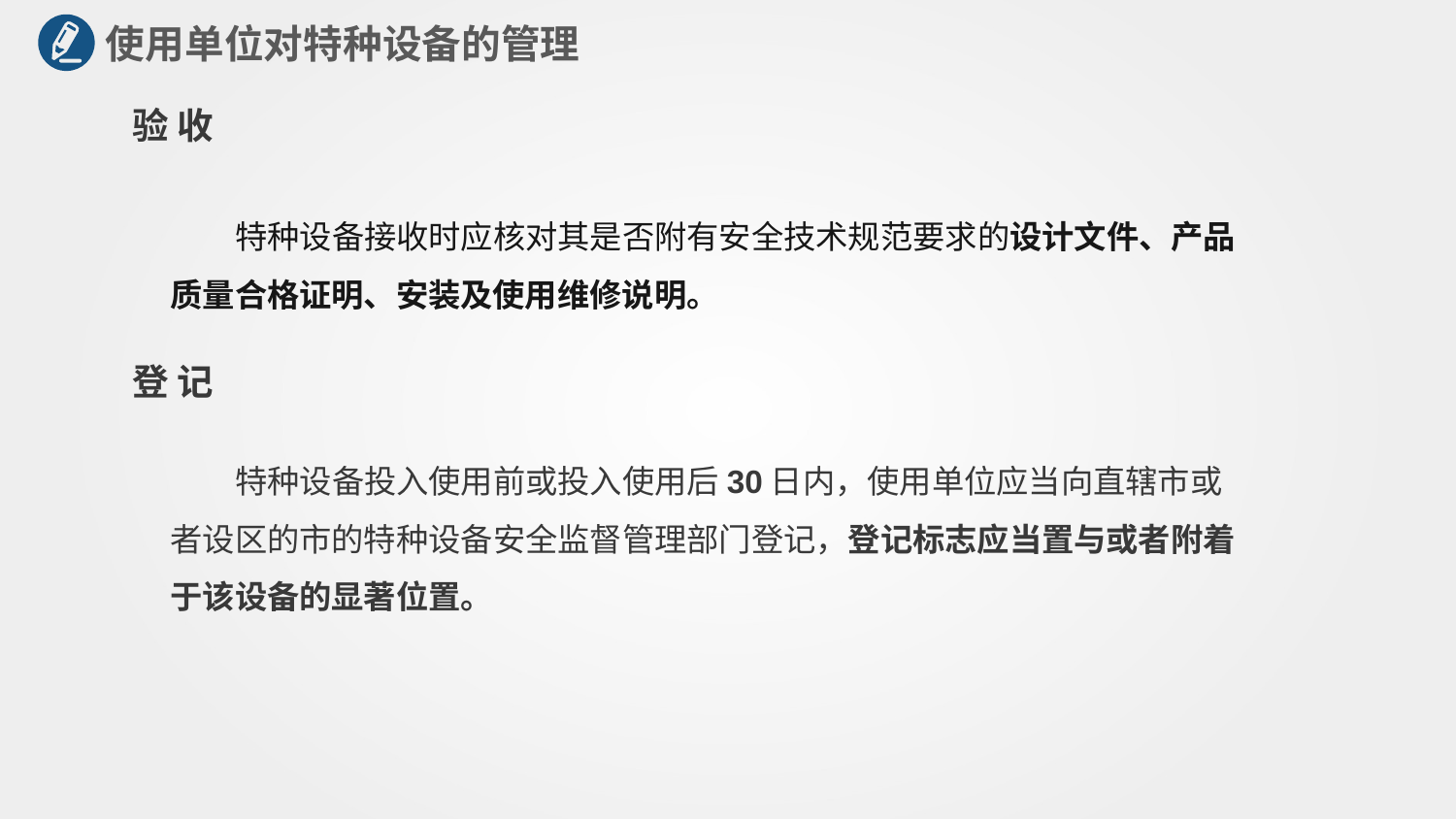

使用单位对特种设备的管理

验 收
特种设备接收时应核对其是否附有安全技术规范要求的设计文件、产品质量合格证明、安装及使用维修说明。
登 记
特种设备投入使用前或投入使用后30日内，使用单位应当向直辖市或者设区的市的特种设备安全监督管理部门登记，登记标志应当置与或者附着于该设备的显著位置。